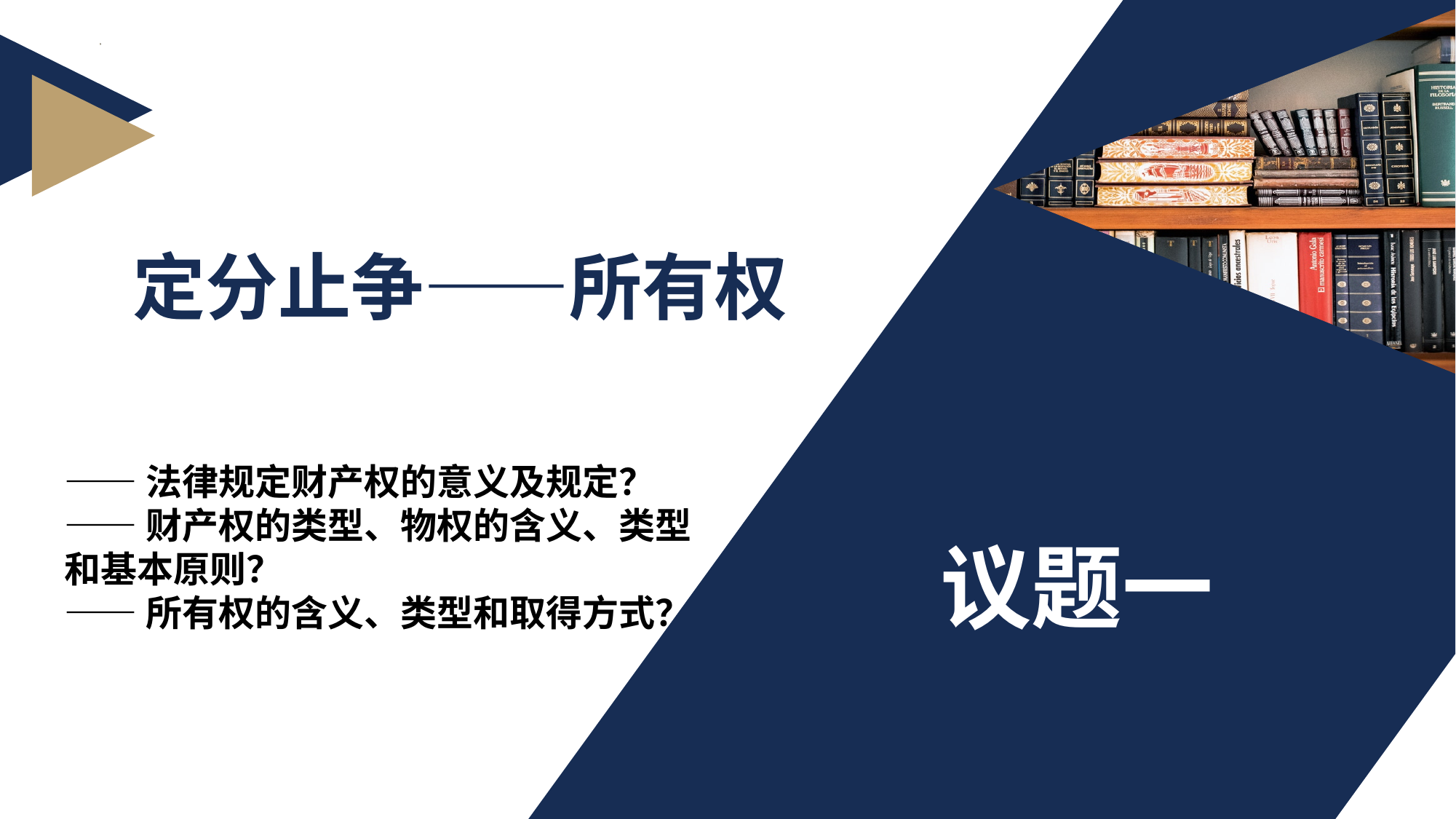

定分止争——所有权
——法律规定财产权的意义及规定？
——财产权的类型、物权的含义、类型和基本原则？
——所有权的含义、类型和取得方式？
议题一